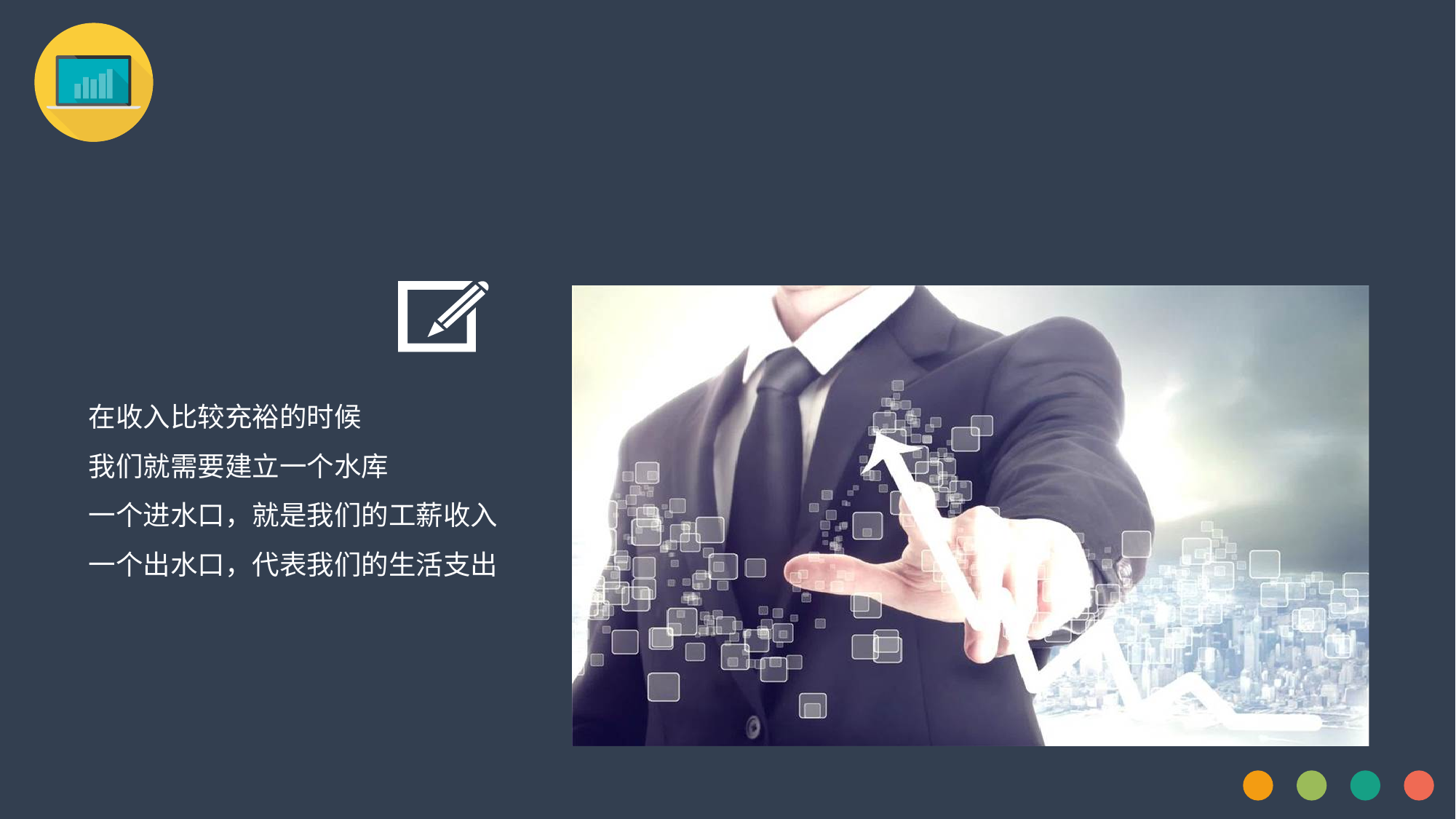

在收入比较充裕的时候
我们就需要建立一个水库
一个进水口，就是我们的工薪收入
一个出水口，代表我们的生活支出